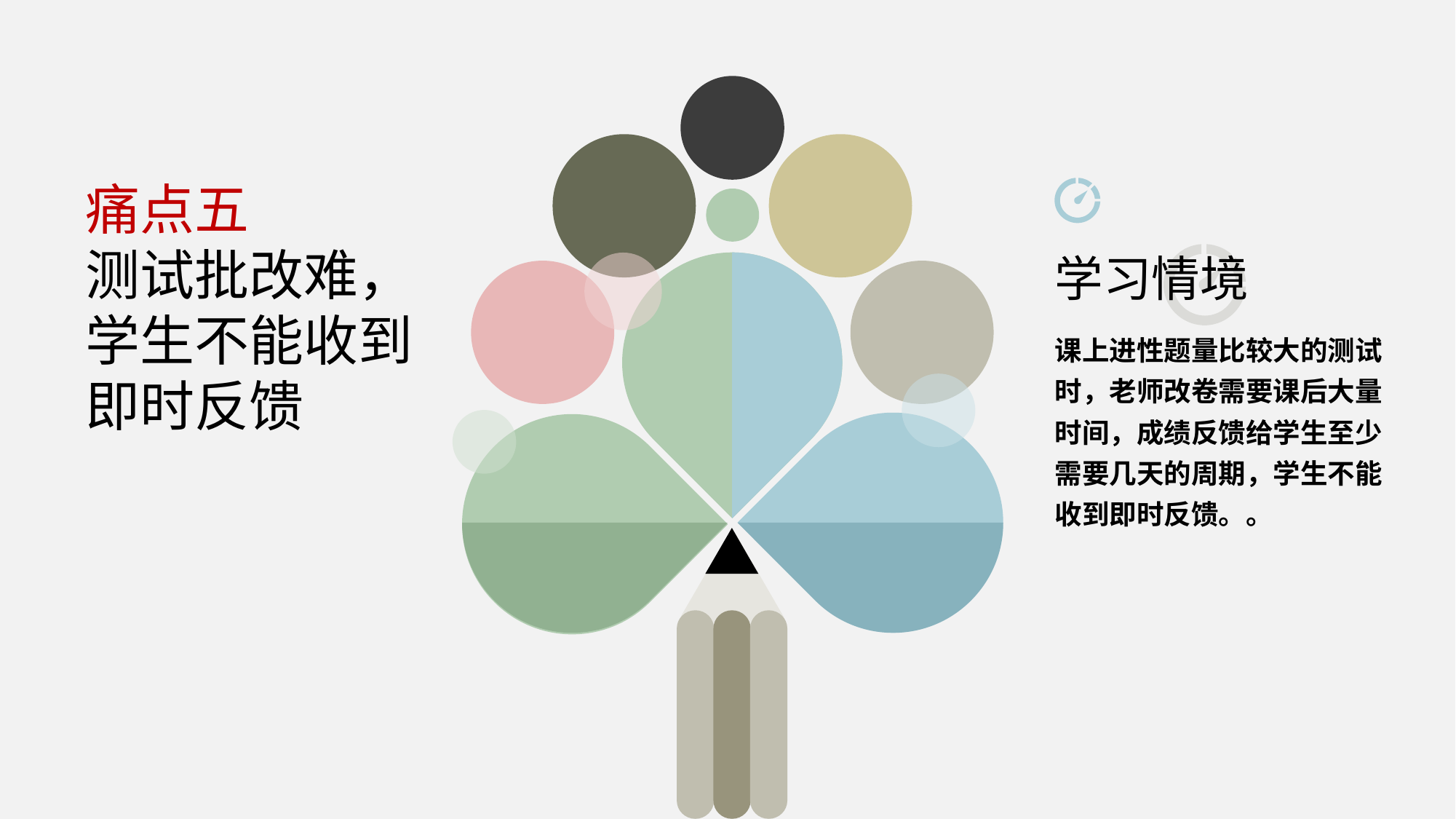

痛点五
测试批改难，学生不能收到即时反馈

学习情境
课上进性题量比较大的测试时，老师改卷需要课后大量时间，成绩反馈给学生至少需要几天的周期，学生不能收到即时反馈。。